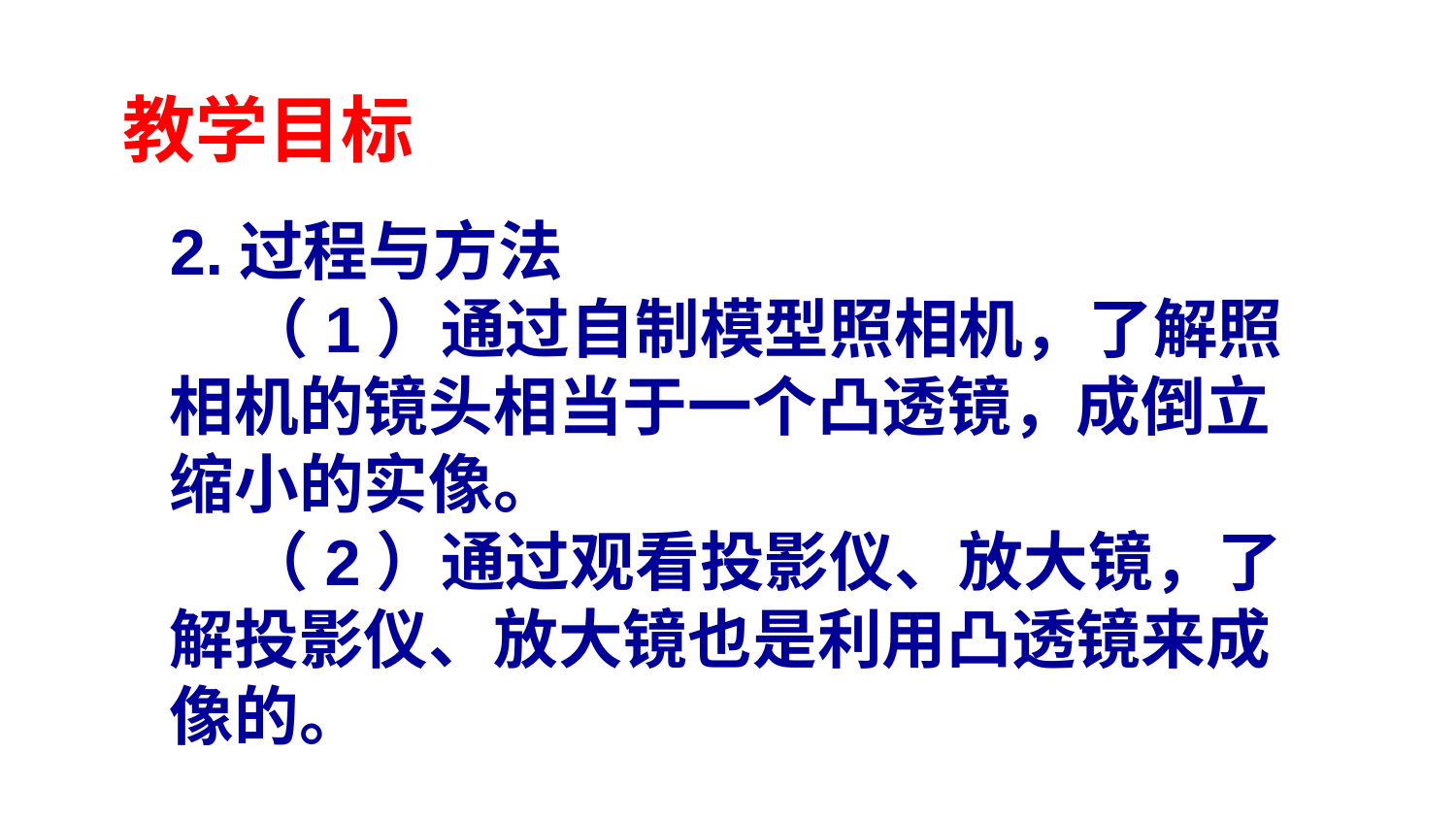

教学目标
2.过程与方法
    （1）通过自制模型照相机，了解照相机的镜头相当于一个凸透镜，成倒立缩小的实像。
    （2）通过观看投影仪、放大镜，了解投影仪、放大镜也是利用凸透镜来成像的。